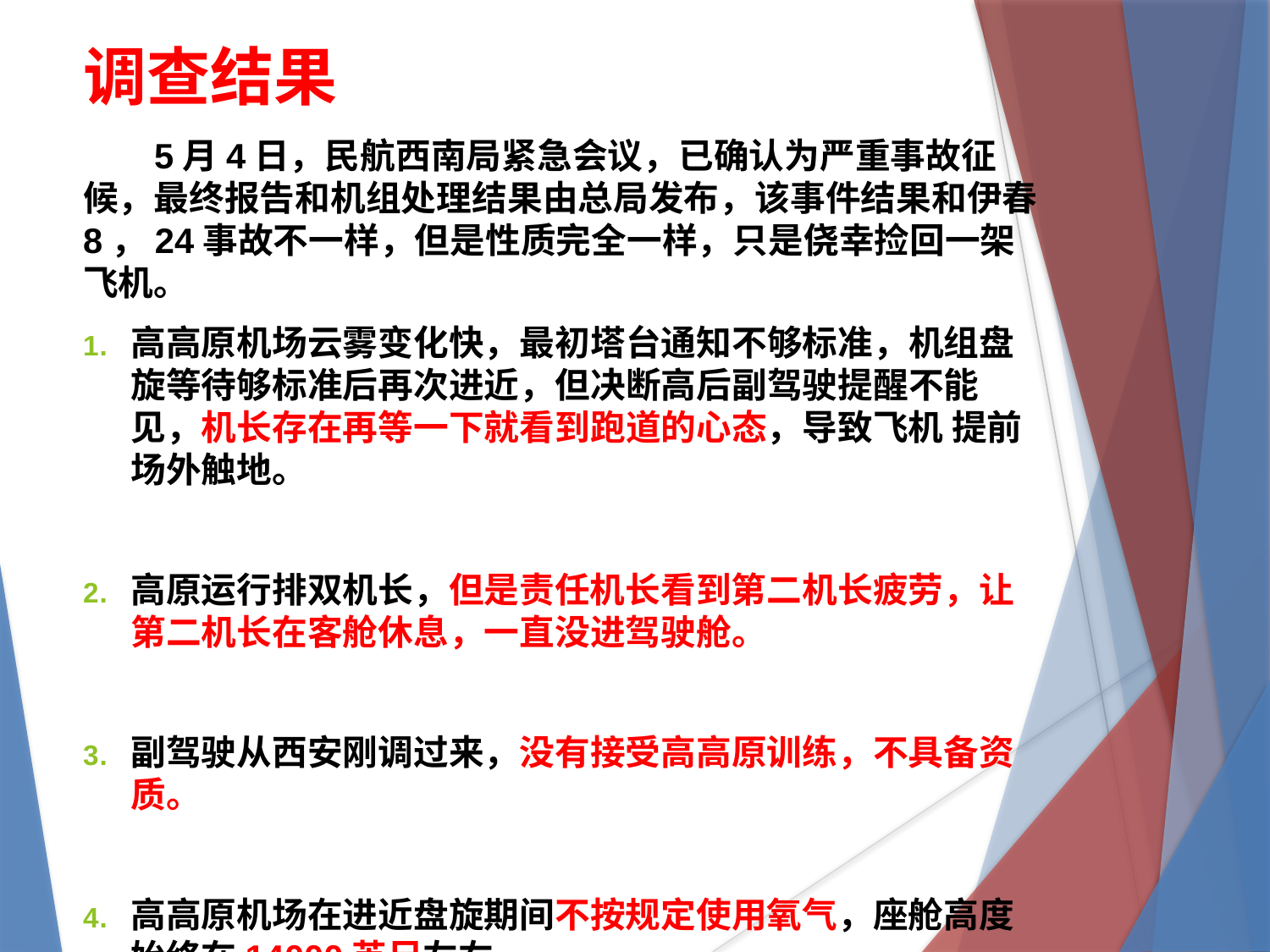

调查结果
　　5月4日，民航西南局紧急会议，已确认为严重事故征候，最终报告和机组处理结果由总局发布，该事件结果和伊春8，24事故不一样，但是性质完全一样，只是侥幸捡回一架飞机。
高高原机场云雾变化快，最初塔台通知不够标准，机组盘旋等待够标准后再次进近，但决断高后副驾驶提醒不能见，机长存在再等一下就看到跑道的心态，导致飞机 提前场外触地。

高原运行排双机长，但是责任机长看到第二机长疲劳，让第二机长在客舱休息，一直没进驾驶舱。

副驾驶从西安刚调过来，没有接受高高原训练，不具备资质。

高高原机场在进近盘旋期间不按规定使用氧气，座舱高度始终在14000英尺左右。